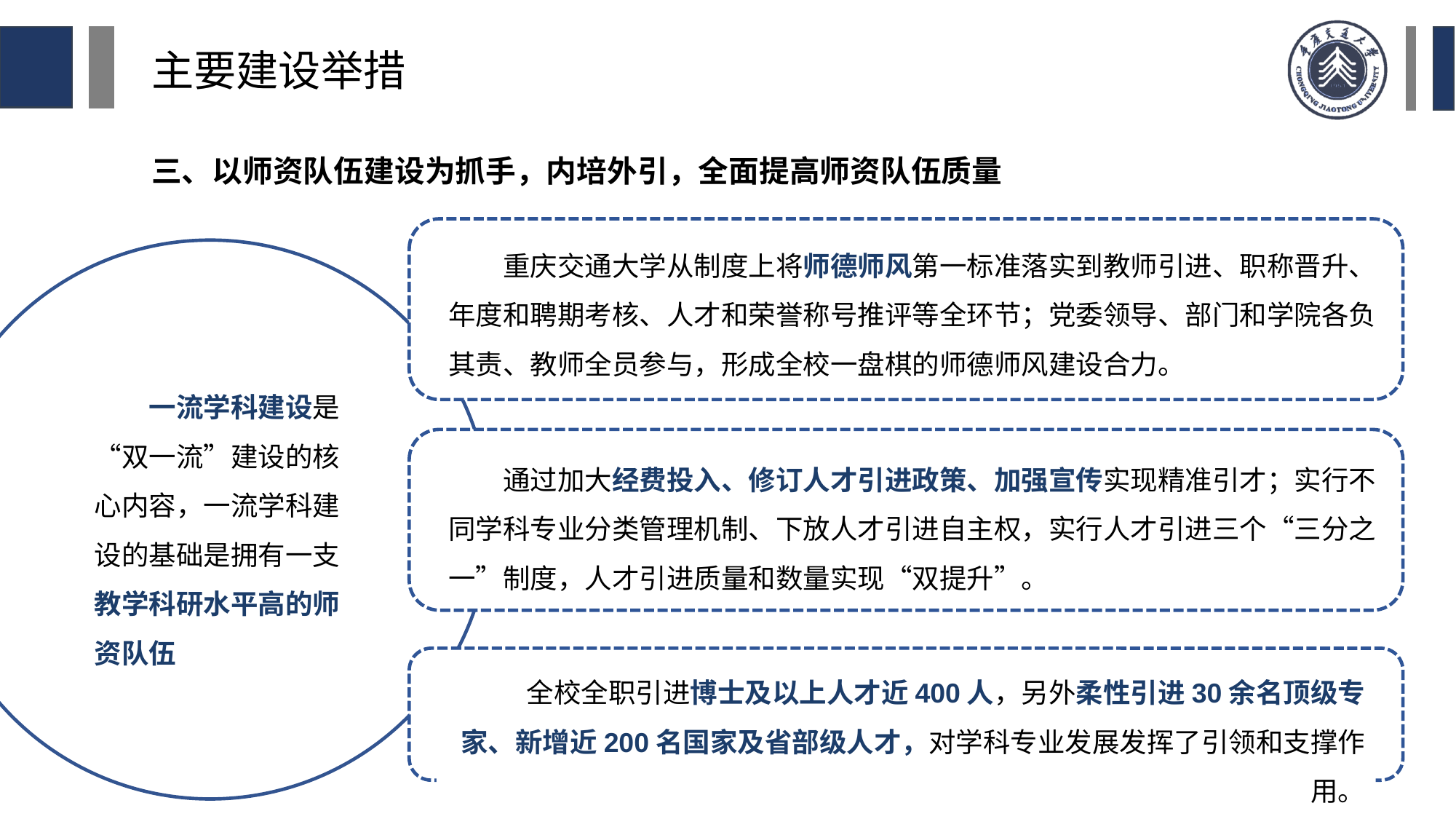

主要建设举措
三、以师资队伍建设为抓手，内培外引，全面提高师资队伍质量

重庆交通大学从制度上将师德师风第一标准落实到教师引进、职称晋升、年度和聘期考核、人才和荣誉称号推评等全环节；党委领导、部门和学院各负其责、教师全员参与，形成全校一盘棋的师德师风建设合力。

一流学科建设是“双一流”建设的核心内容，一流学科建设的基础是拥有一支教学科研水平高的师资队伍

通过加大经费投入、修订人才引进政策、加强宣传实现精准引才；实行不同学科专业分类管理机制、下放人才引进自主权，实行人才引进三个“三分之一”制度，人才引进质量和数量实现“双提升”。

全校全职引进博士及以上人才近400人，另外柔性引进30余名顶级专家、新增近200名国家及省部级人才，对学科专业发展发挥了引领和支撑作用。